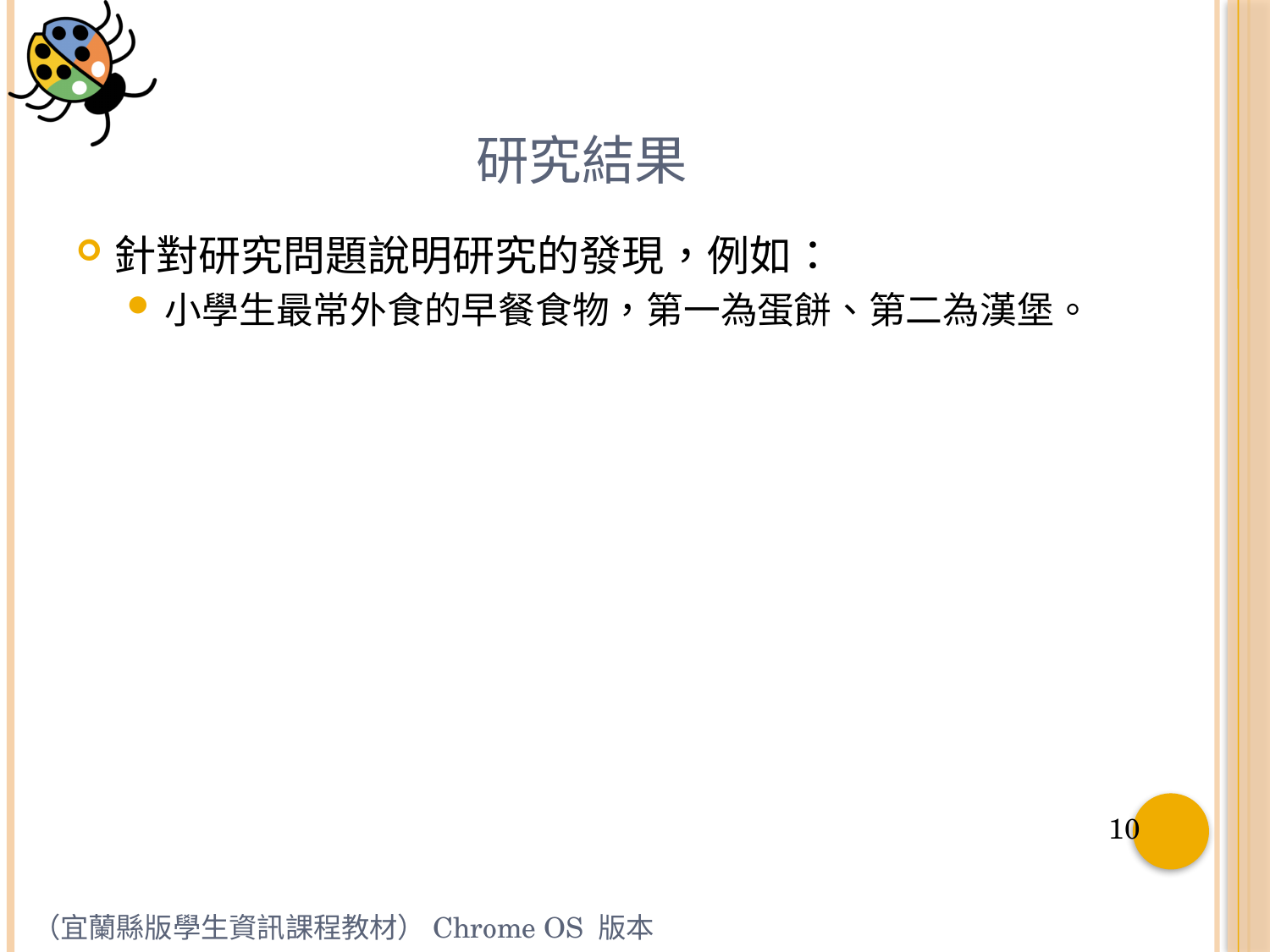

# 研究結果
針對研究問題說明研究的發現，例如：
小學生最常外食的早餐食物，第一為蛋餅、第二為漢堡。

（宜蘭縣版學生資訊課程教材）Chrome OS 版本